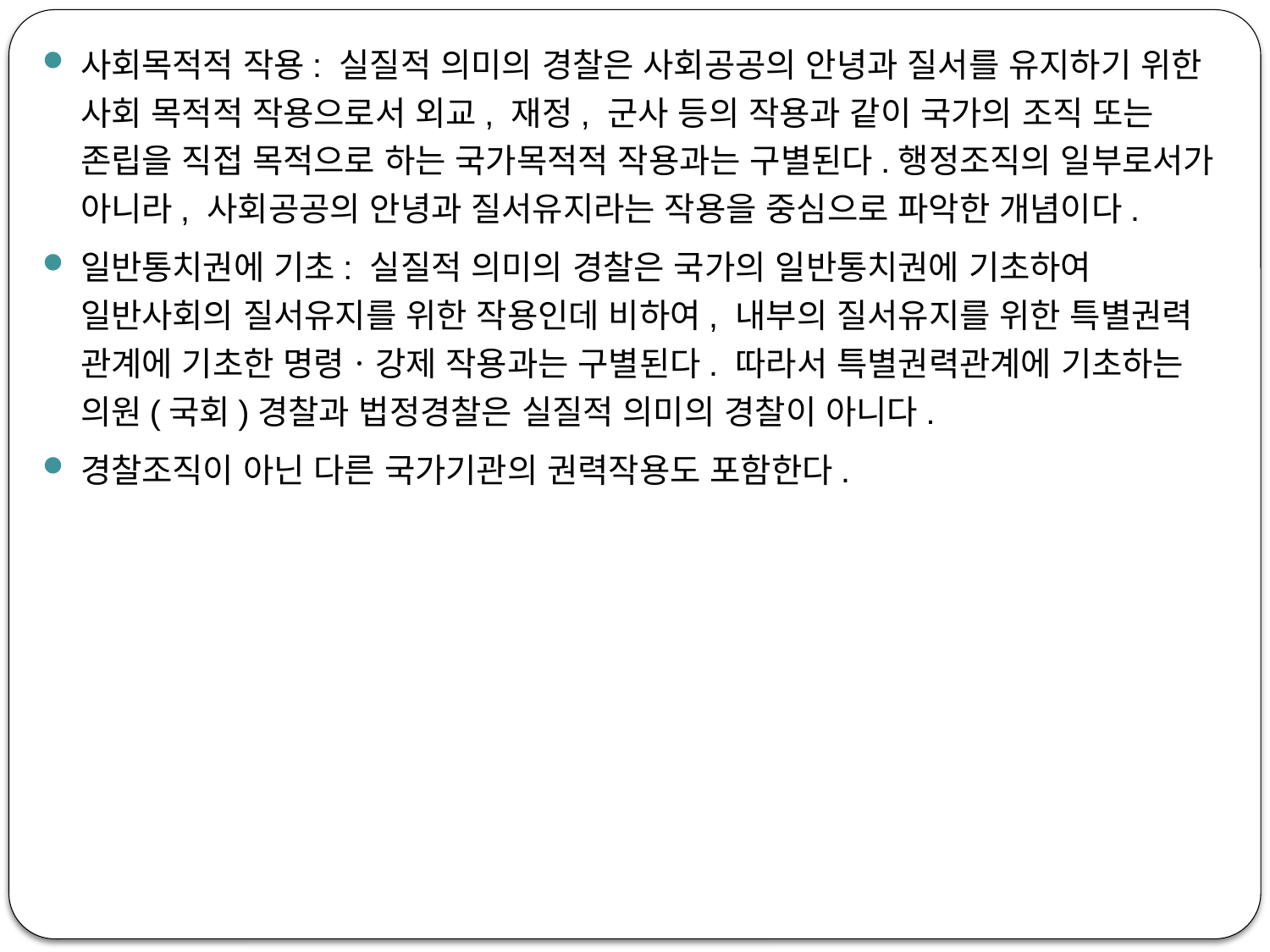

사회목적적 작용: 실질적 의미의 경찰은 사회공공의 안녕과 질서를 유지하기 위한 사회 목적적 작용으로서 외교, 재정, 군사 등의 작용과 같이 국가의 조직 또는 존립을 직접 목적으로 하는 국가목적적 작용과는 구별된다.행정조직의 일부로서가 아니라, 사회공공의 안녕과 질서유지라는 작용을 중심으로 파악한 개념이다.
일반통치권에 기초: 실질적 의미의 경찰은 국가의 일반통치권에 기초하여 일반사회의 질서유지를 위한 작용인데 비하여, 내부의 질서유지를 위한 특별권력 관계에 기초한 명령ㆍ강제 작용과는 구별된다. 따라서 특별권력관계에 기초하는 의원(국회)경찰과 법정경찰은 실질적 의미의 경찰이 아니다.
경찰조직이 아닌 다른 국가기관의 권력작용도 포함한다.